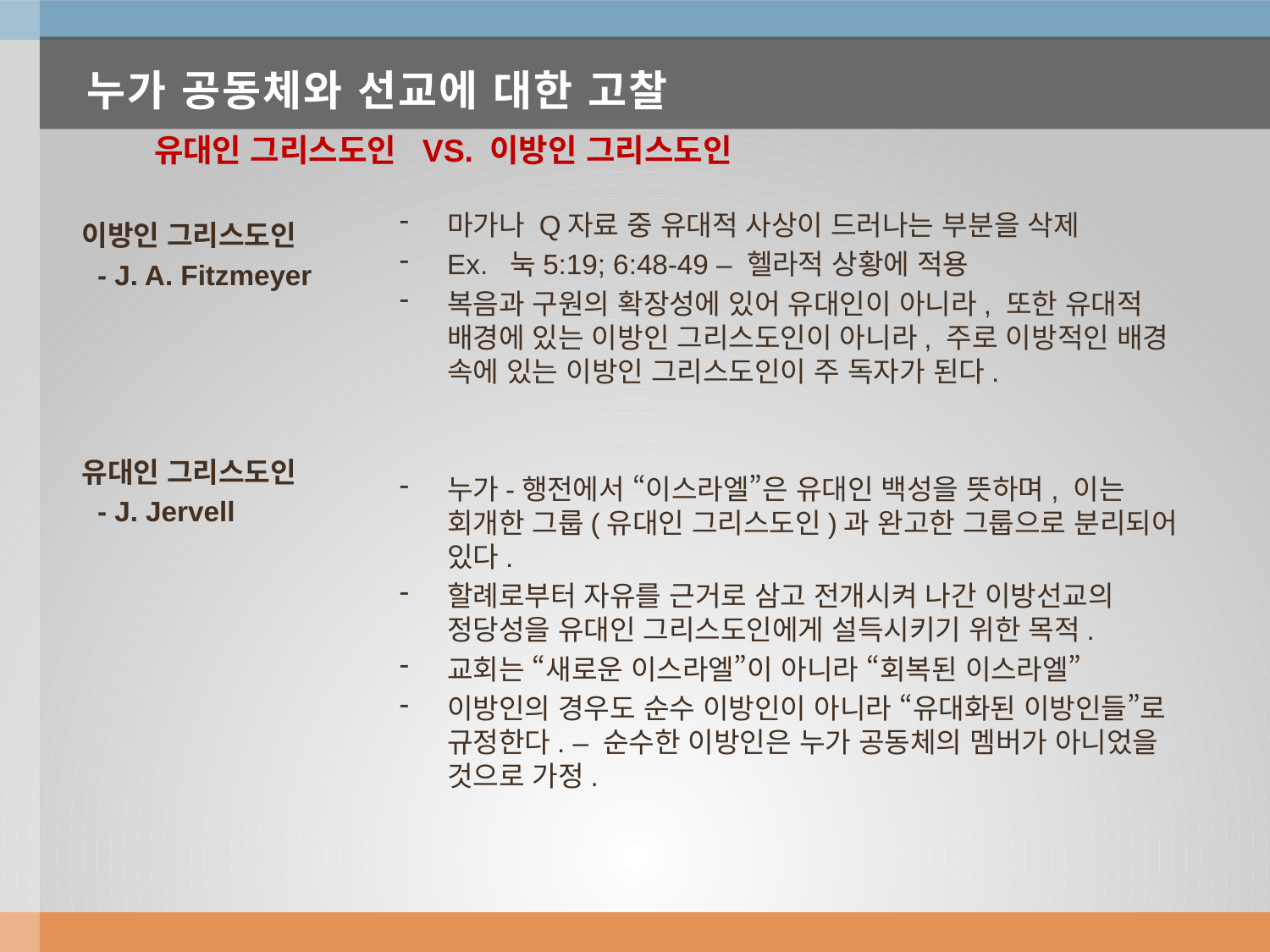

# 누가 공동체와 선교에 대한 고찰
 유대인 그리스도인  VS. 이방인 그리스도인
마가나 Q자료 중 유대적 사상이 드러나는 부분을 삭제
Ex.  눅5:19; 6:48-49 – 헬라적 상황에 적용
복음과 구원의 확장성에 있어 유대인이 아니라, 또한 유대적 배경에 있는 이방인 그리스도인이 아니라, 주로 이방적인 배경 속에 있는 이방인 그리스도인이 주 독자가 된다.

누가-행전에서 “이스라엘”은 유대인 백성을 뜻하며, 이는 회개한 그룹(유대인 그리스도인)과 완고한 그룹으로 분리되어 있다.
할례로부터 자유를 근거로 삼고 전개시켜 나간 이방선교의 정당성을 유대인 그리스도인에게 설득시키기 위한 목적.
교회는 “새로운 이스라엘”이 아니라 “회복된 이스라엘”
이방인의 경우도 순수 이방인이 아니라 “유대화된 이방인들”로 규정한다. – 순수한 이방인은 누가 공동체의 멤버가 아니었을 것으로 가정.
이방인 그리스도인
  - J. A. Fitzmeyer

유대인 그리스도인
  - J. Jervell